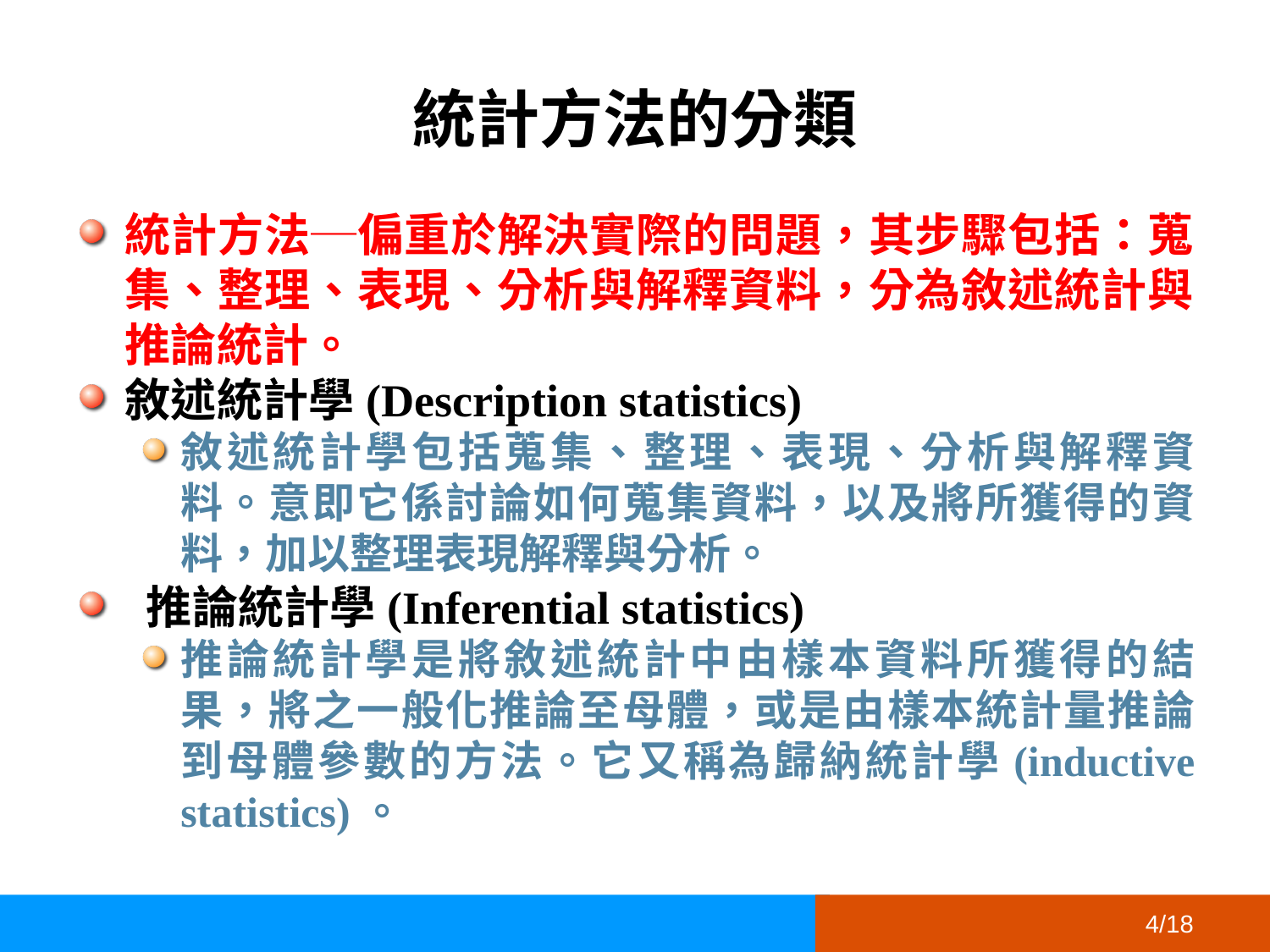

# 統計方法的分類
統計方法─偏重於解決實際的問題，其步驟包括：蒐集、整理、表現、分析與解釋資料，分為敘述統計與推論統計。
敘述統計學(Description statistics)
敘述統計學包括蒐集、整理、表現、分析與解釋資料。意即它係討論如何蒐集資料，以及將所獲得的資料，加以整理表現解釋與分析。
 推論統計學(Inferential statistics)
推論統計學是將敘述統計中由樣本資料所獲得的結果，將之一般化推論至母體，或是由樣本統計量推論到母體參數的方法。它又稱為歸納統計學(inductive statistics)。
4/18